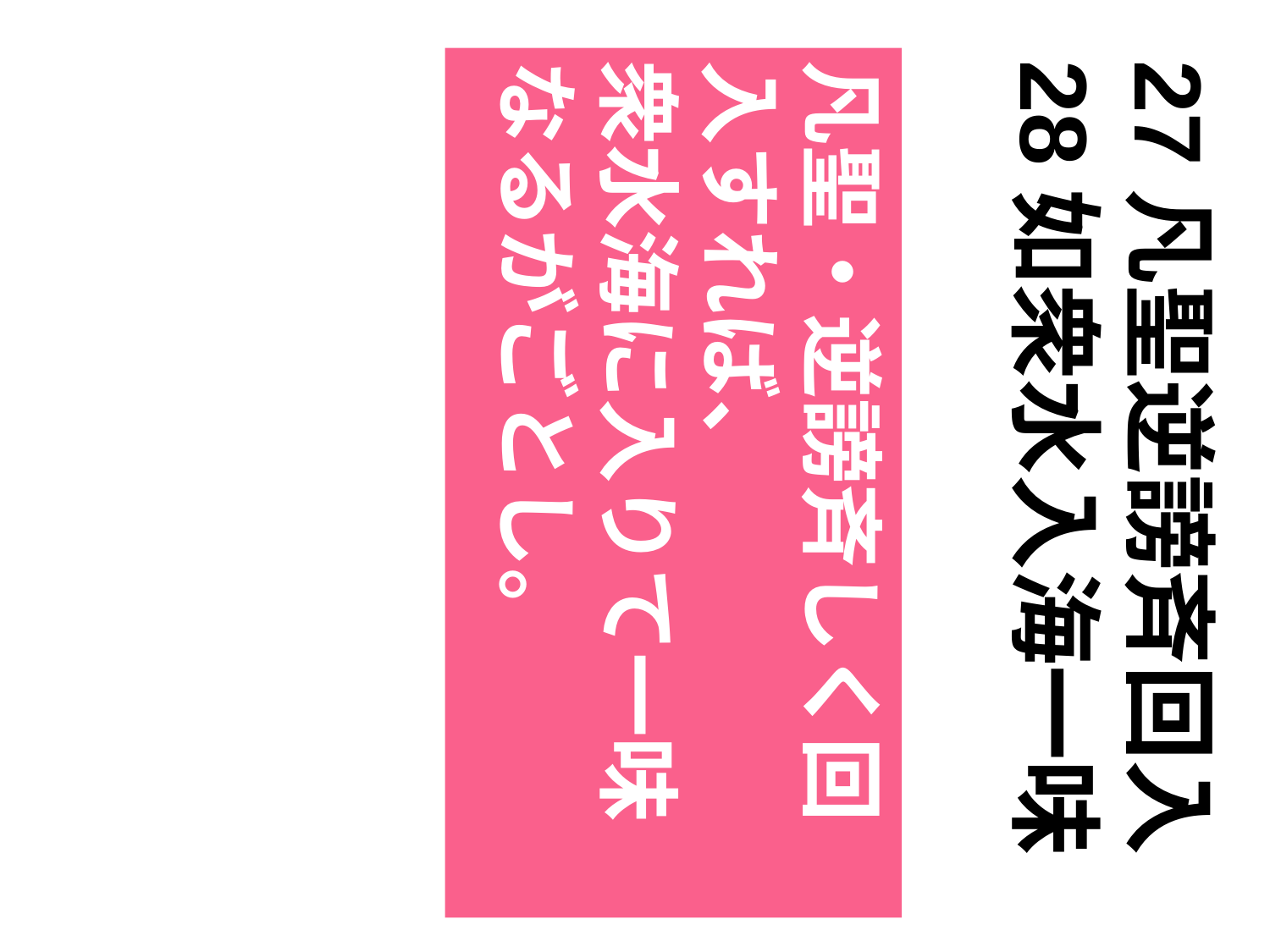

凡聖・逆謗斉しく回入すれば、
衆水海に入りて一味なるがごとし。
27凡聖逆謗斉回入
28如衆水入海一味